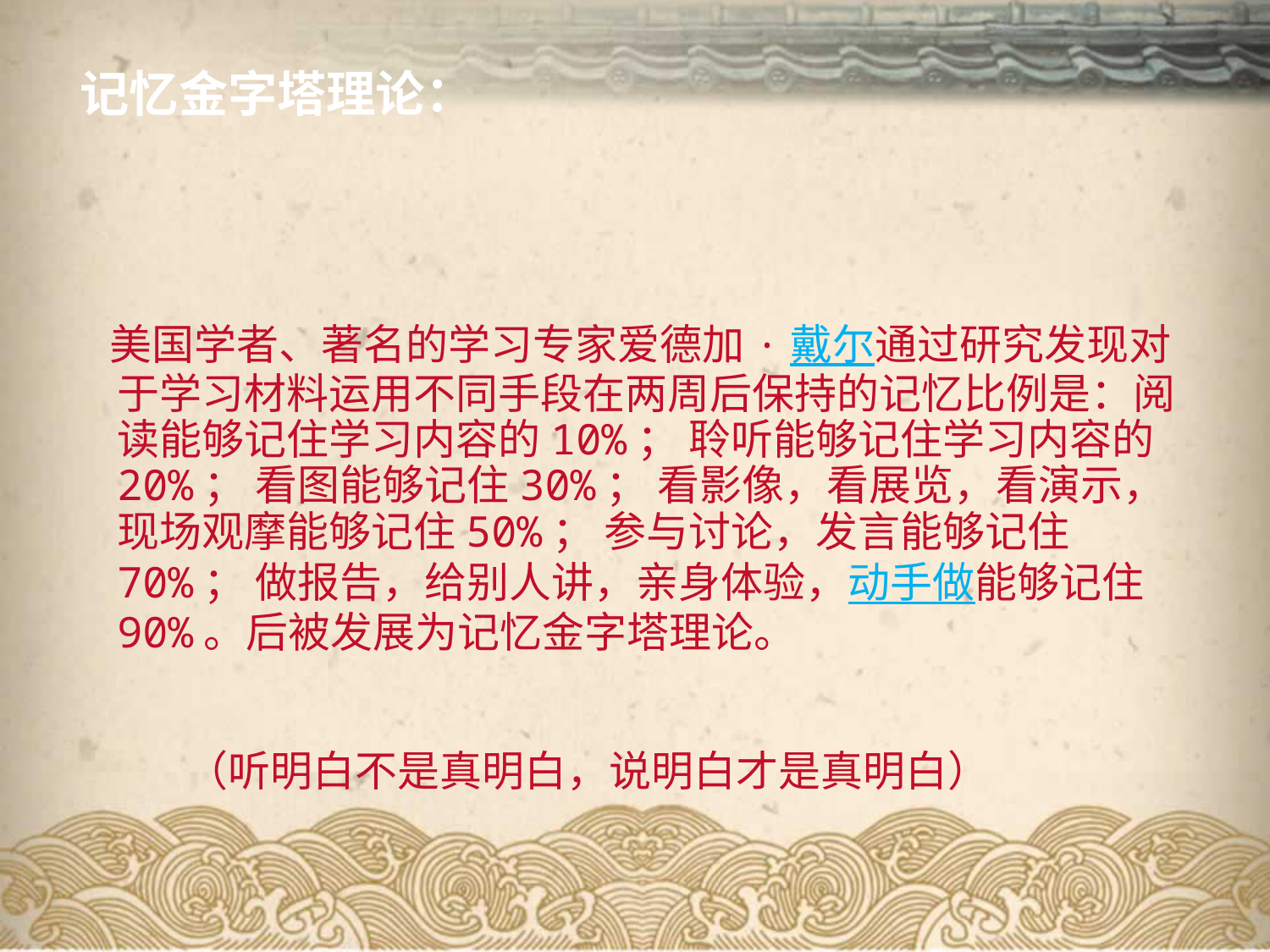

# 记忆金字塔理论：

  美国学者、著名的学习专家爱德加·戴尔通过研究发现对于学习材料运用不同手段在两周后保持的记忆比例是：阅读能够记住学习内容的10%； 聆听能够记住学习内容的20%； 看图能够记住30%； 看影像，看展览，看演示，现场观摩能够记住50%； 参与讨论，发言能够记住70%； 做报告，给别人讲，亲身体验，动手做能够记住90%。后被发展为记忆金字塔理论。

          （听明白不是真明白，说明白才是真明白）